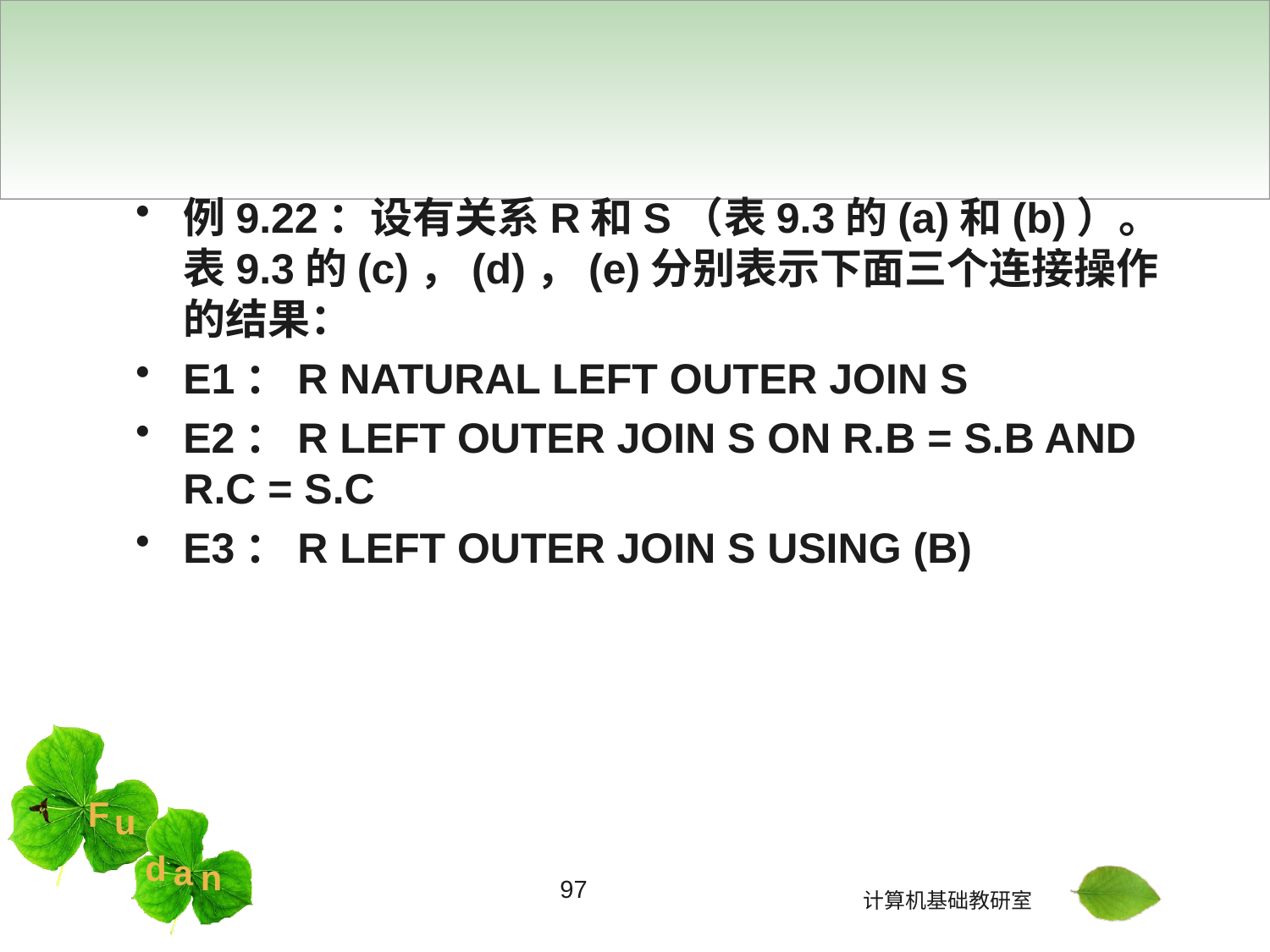

#
例9.22：设有关系R和S（表9.3的(a)和(b)）。表9.3的(c)，(d)，(e)分别表示下面三个连接操作的结果：
E1：R NATURAL LEFT OUTER JOIN S
E2：R LEFT OUTER JOIN S ON R.B = S.B AND R.C = S.C
E3：R LEFT OUTER JOIN S USING (B)

97